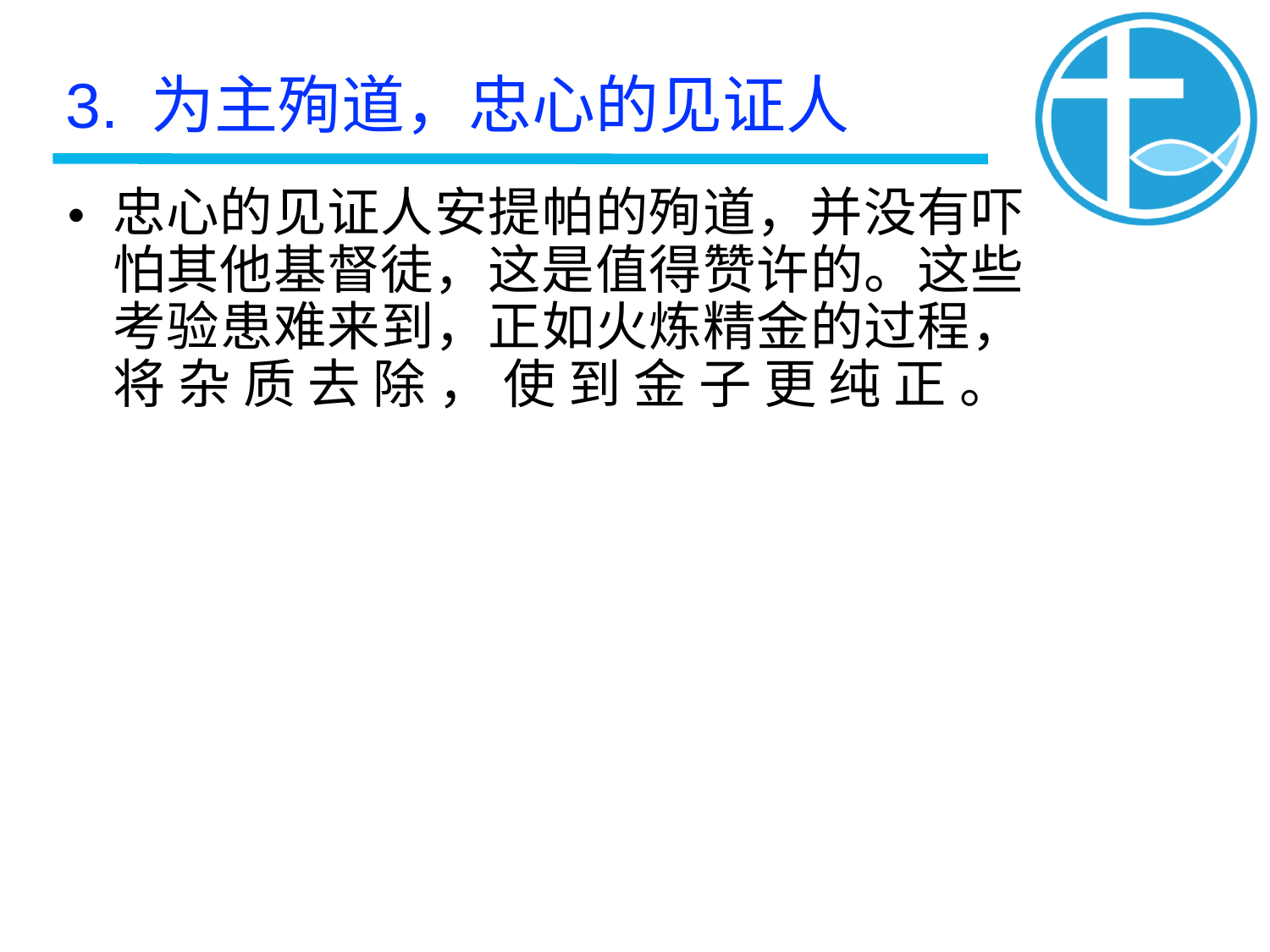

3. 为主殉道，忠心的见证人
忠心的见证人安提帕的殉道，并没有吓怕其他基督徒，这是值得赞许的。这些考验患难来到，正如火炼精金的过程，将杂质去除，使到金子更纯正。